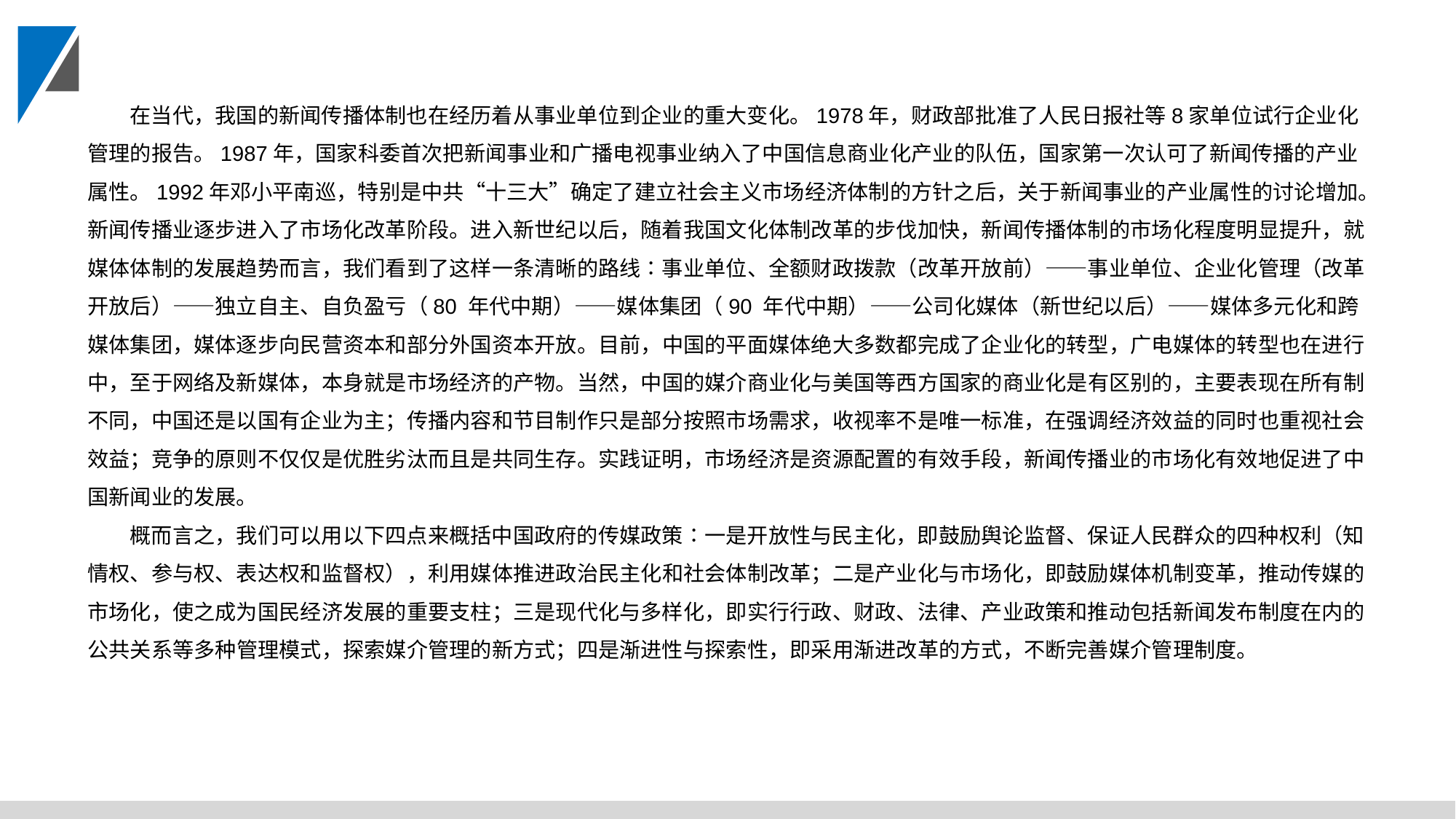

在当代，我国的新闻传播体制也在经历着从事业单位到企业的重大变化。1978年，财政部批准了人民日报社等8家单位试行企业化管理的报告。1987年，国家科委首次把新闻事业和广播电视事业纳入了中国信息商业化产业的队伍，国家第一次认可了新闻传播的产业属性。1992年邓小平南巡，特别是中共“十三大”确定了建立社会主义市场经济体制的方针之后，关于新闻事业的产业属性的讨论增加。新闻传播业逐步进入了市场化改革阶段。进入新世纪以后，随着我国文化体制改革的步伐加快，新闻传播体制的市场化程度明显提升，就媒体体制的发展趋势而言，我们看到了这样一条清晰的路线∶事业单位、全额财政拨款（改革开放前）——事业单位、企业化管理（改革开放后）——独立自主、自负盈亏（80 年代中期）——媒体集团（90 年代中期）——公司化媒体（新世纪以后）——媒体多元化和跨媒体集团，媒体逐步向民营资本和部分外国资本开放。目前，中国的平面媒体绝大多数都完成了企业化的转型，广电媒体的转型也在进行中，至于网络及新媒体，本身就是市场经济的产物。当然，中国的媒介商业化与美国等西方国家的商业化是有区别的，主要表现在所有制不同，中国还是以国有企业为主；传播内容和节目制作只是部分按照市场需求，收视率不是唯一标准，在强调经济效益的同时也重视社会效益；竞争的原则不仅仅是优胜劣汰而且是共同生存。实践证明，市场经济是资源配置的有效手段，新闻传播业的市场化有效地促进了中国新闻业的发展。
概而言之，我们可以用以下四点来概括中国政府的传媒政策∶一是开放性与民主化，即鼓励舆论监督、保证人民群众的四种权利（知情权、参与权、表达权和监督权），利用媒体推进政治民主化和社会体制改革；二是产业化与市场化，即鼓励媒体机制变革，推动传媒的市场化，使之成为国民经济发展的重要支柱；三是现代化与多样化，即实行行政、财政、法律、产业政策和推动包括新闻发布制度在内的公共关系等多种管理模式，探索媒介管理的新方式；四是渐进性与探索性，即采用渐进改革的方式，不断完善媒介管理制度。